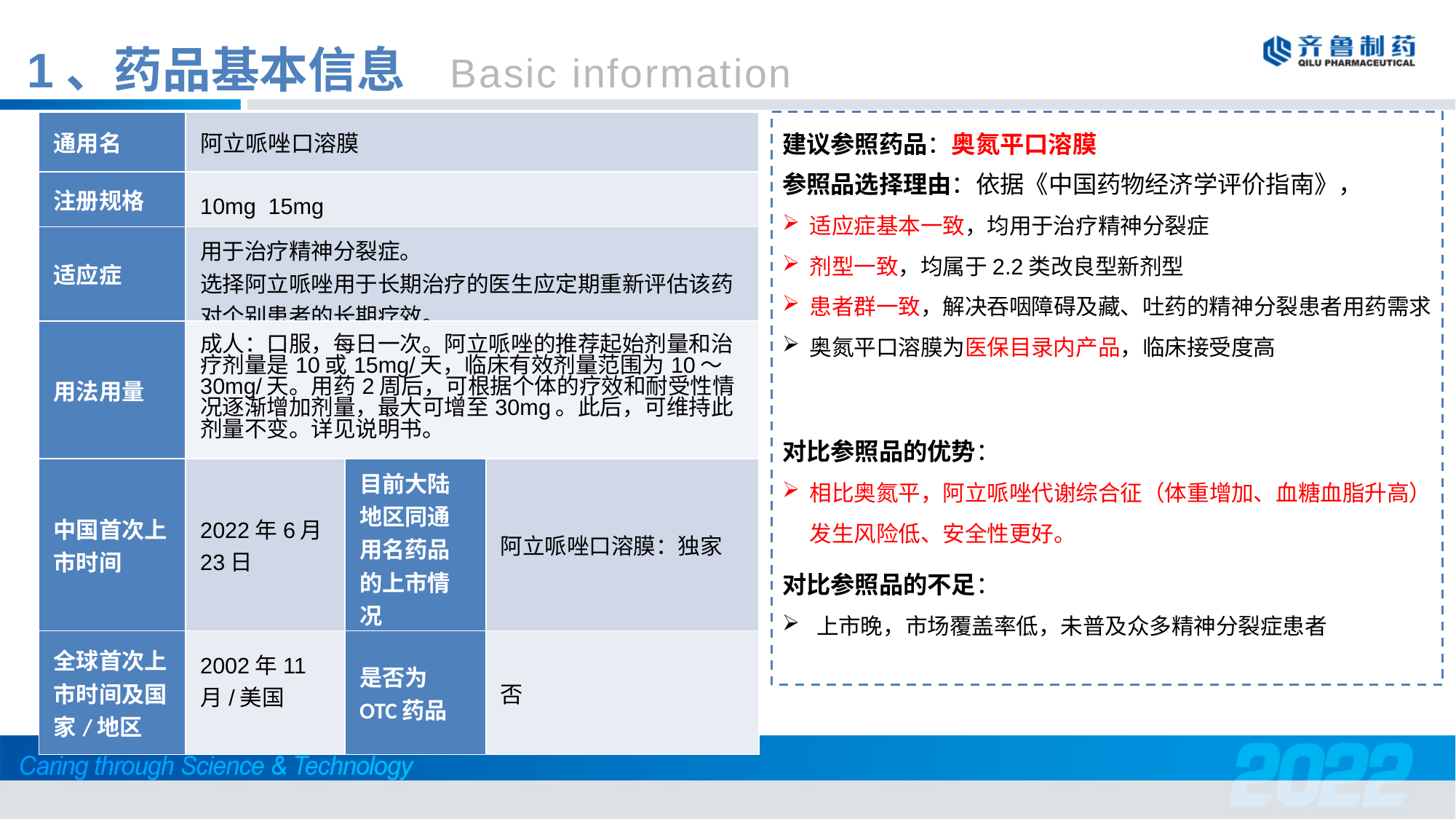

1、药品基本信息   Basic information
| 通用名 | 阿立哌唑口溶膜 |  |  |
| --- | --- | --- | --- |
| 注册规格 | 10mg 15mg |  |  |
| 适应症 | 用于治疗精神分裂症。 选择阿立哌唑用于长期治疗的医生应定期重新评估该药对个别患者的长期疗效。 |  |  |
| 用法用量 | 成人：口服，每日一次。阿立哌唑的推荐起始剂量和治疗剂量是10或15mg/天，临床有效剂量范围为10～30mg/天。用药2周后，可根据个体的疗效和耐受性情况逐渐增加剂量，最大可增至30mg。此后，可维持此剂量不变。详见说明书。 |  |  |
| 中国首次上市时间 | 2022年6月23日 | 目前大陆地区同通用名药品的上市情况 | 阿立哌唑口溶膜：独家 |
| 全球首次上市时间及国家/地区 | 2002年11月/美国 | 是否为OTC药品 | 否 |
建议参照药品：奥氮平口溶膜
参照品选择理由：依据《中国药物经济学评价指南》，
适应症基本一致，均用于治疗精神分裂症
剂型一致，均属于2.2类改良型新剂型
患者群一致，解决吞咽障碍及藏、吐药的精神分裂患者用药需求
奥氮平口溶膜为医保目录内产品，临床接受度高

对比参照品的优势：
相比奥氮平，阿立哌唑代谢综合征（体重增加、血糖血脂升高）发生风险低、安全性更好。
对比参照品的不足：
上市晚，市场覆盖率低，未普及众多精神分裂症患者